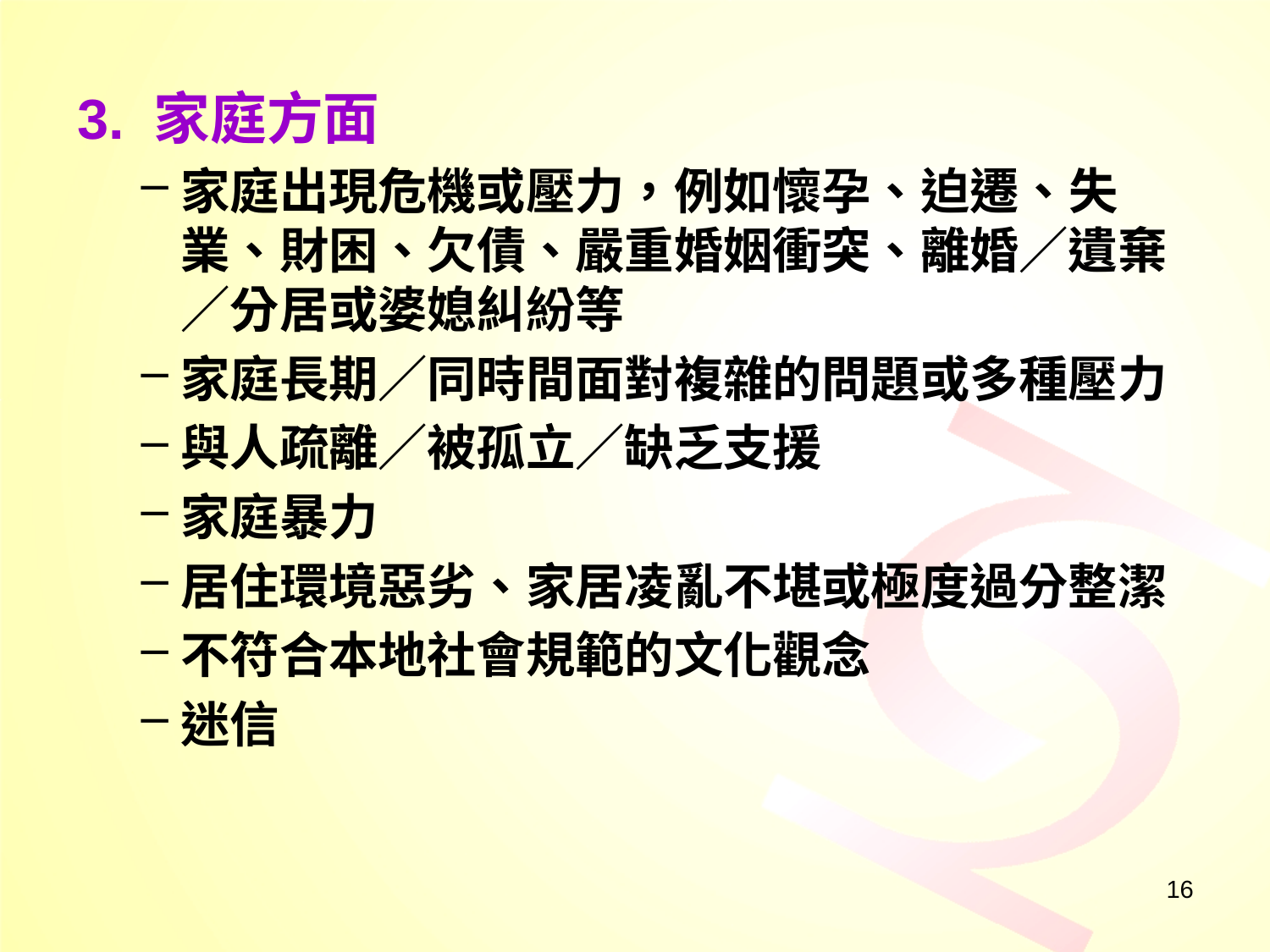

3. 家庭方面
家庭出現危機或壓力，例如懷孕、迫遷、失業、財困、欠債、嚴重婚姻衝突、離婚／遺棄／分居或婆媳糾紛等
家庭長期／同時間面對複雜的問題或多種壓力
與人疏離／被孤立／缺乏支援
家庭暴力
居住環境惡劣、家居凌亂不堪或極度過分整潔
不符合本地社會規範的文化觀念
迷信

16